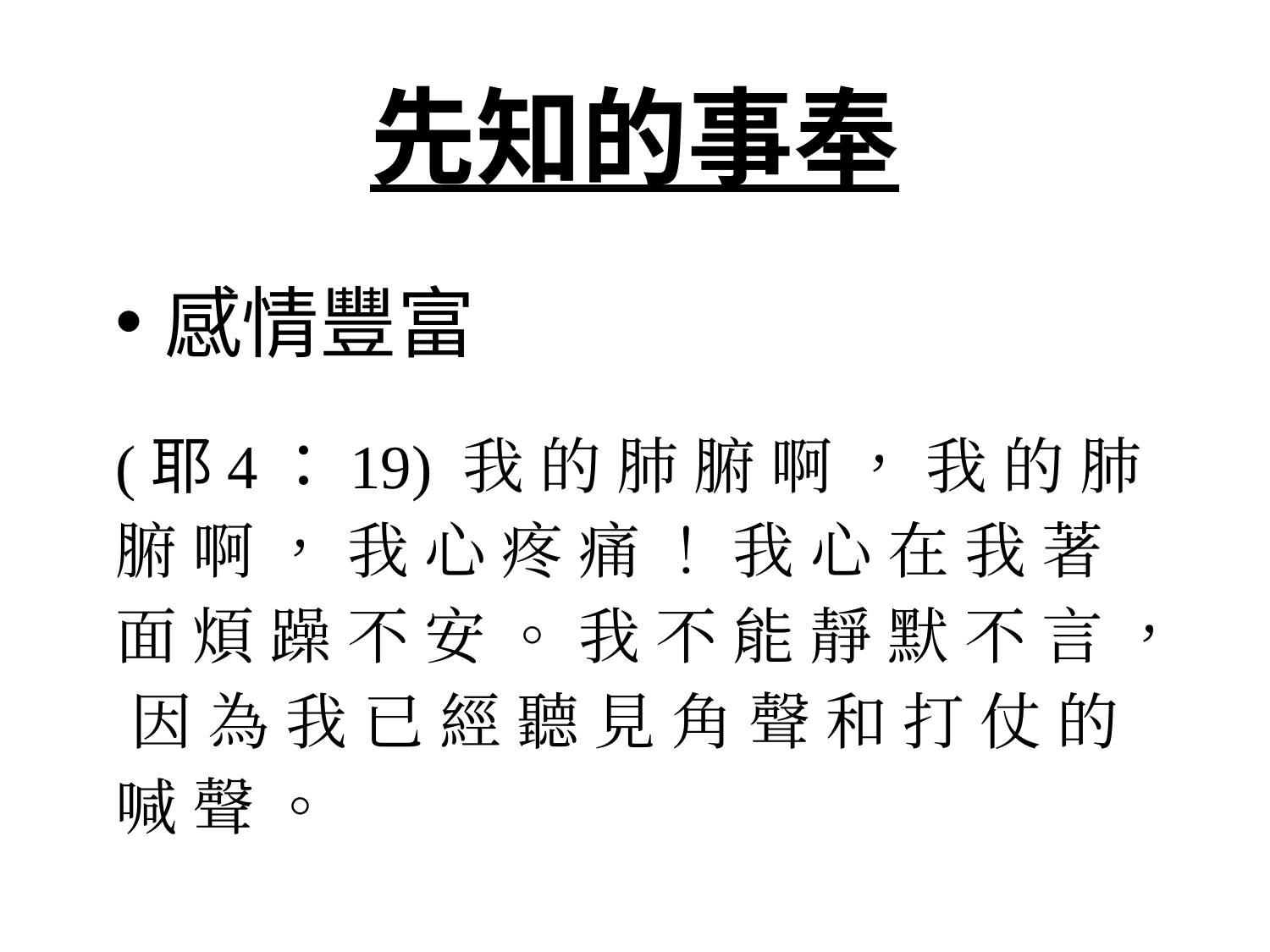

# 先知的事奉
感情豐富

(耶4：19) 我 的 肺 腑 啊 ， 我 的 肺 腑 啊 ， 我 心 疼 痛 ！ 我 心 在 我 著 面 煩 躁 不 安 。 我 不 能 靜 默 不 言 ， 因 為 我 已 經 聽 見 角 聲 和 打 仗 的 喊 聲 。